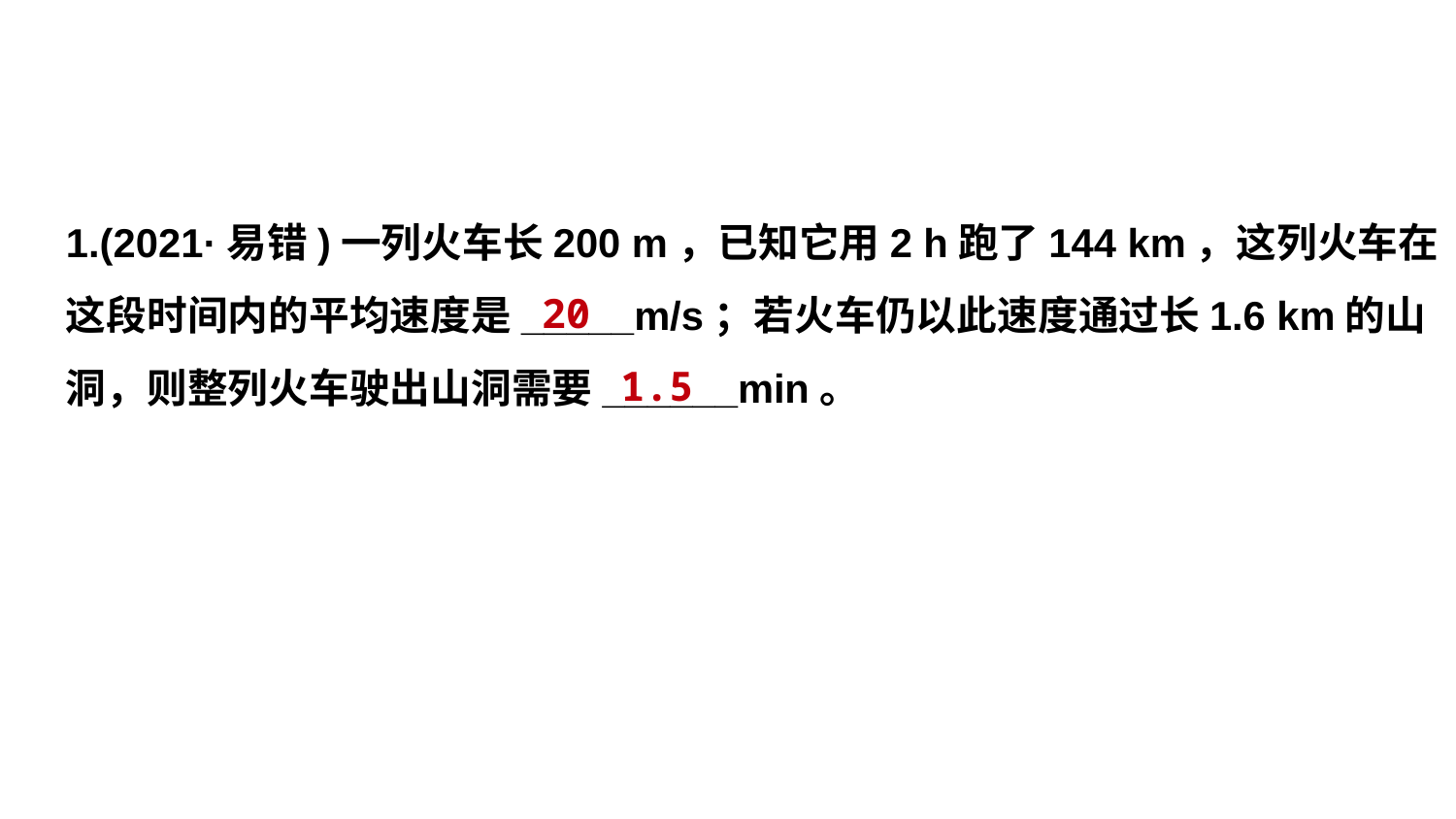

1.(2021·易错)一列火车长200 m，已知它用2 h跑了144 km，这列火车在
这段时间内的平均速度是_____m/s；若火车仍以此速度通过长1.6 km的山
洞，则整列火车驶出山洞需要______min。
 20
 1.5